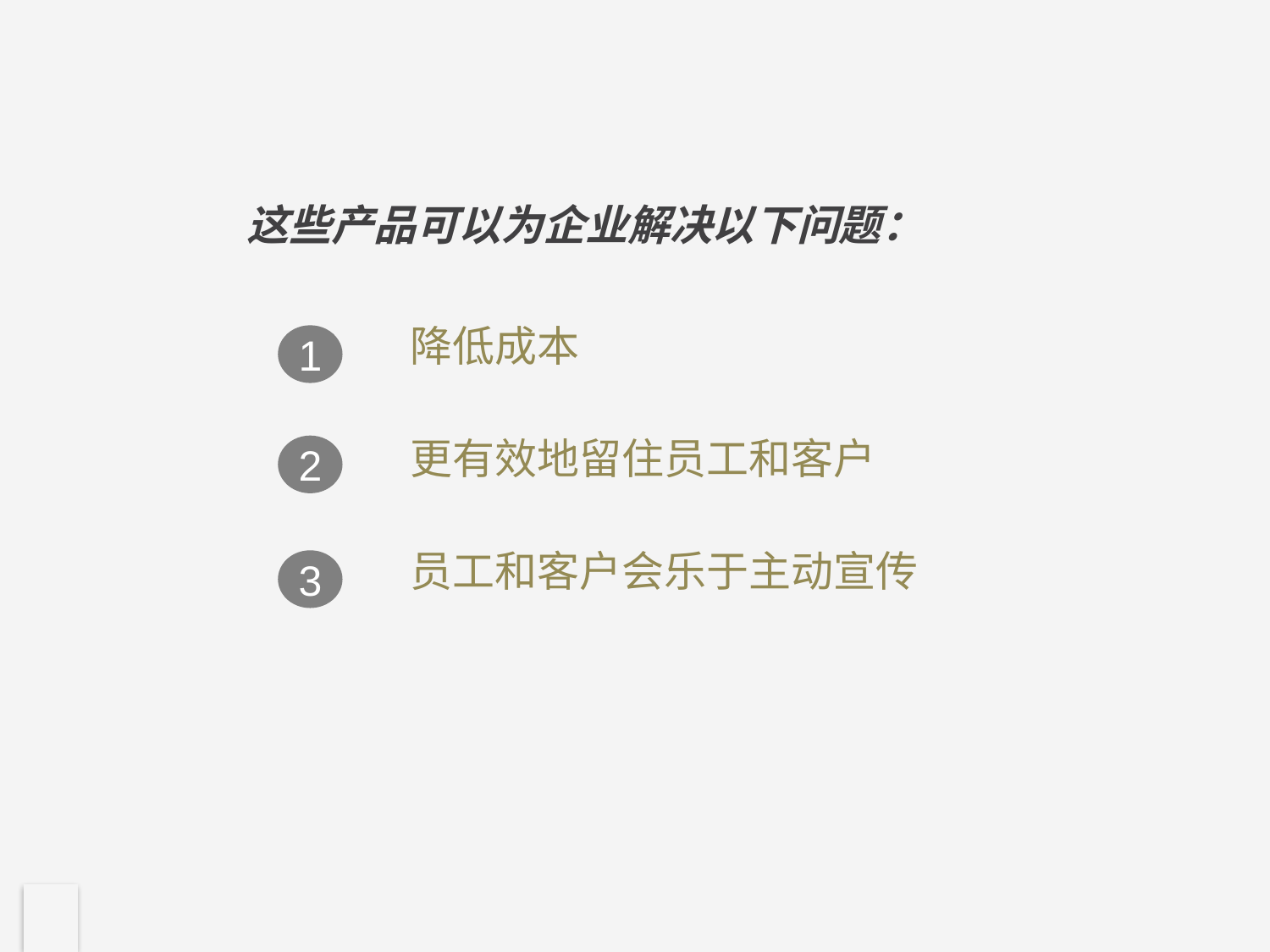

# 这些产品可以为企业解决以下问题：
1
      降低成本

      更有效地留住员工和客户

      员工和客户会乐于主动宣传

2
3